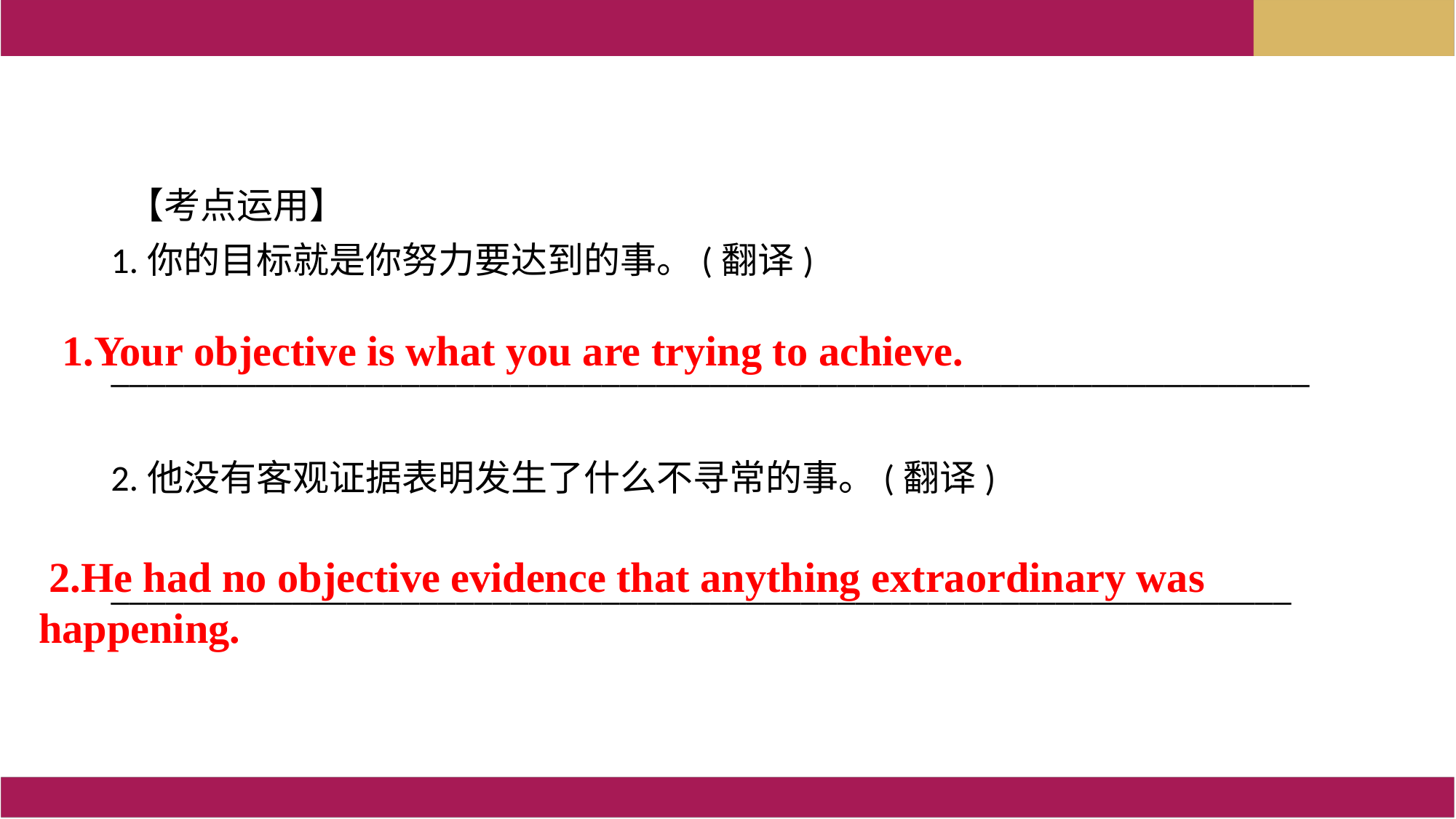

【考点运用】
1.你的目标就是你努力要达到的事。(翻译)

__________________________________________________________________

2.他没有客观证据表明发生了什么不寻常的事。(翻译)

_________________________________________________________________
1.Your objective is what you are trying to achieve.
 2.He had no objective evidence that anything extraordinary was happening.